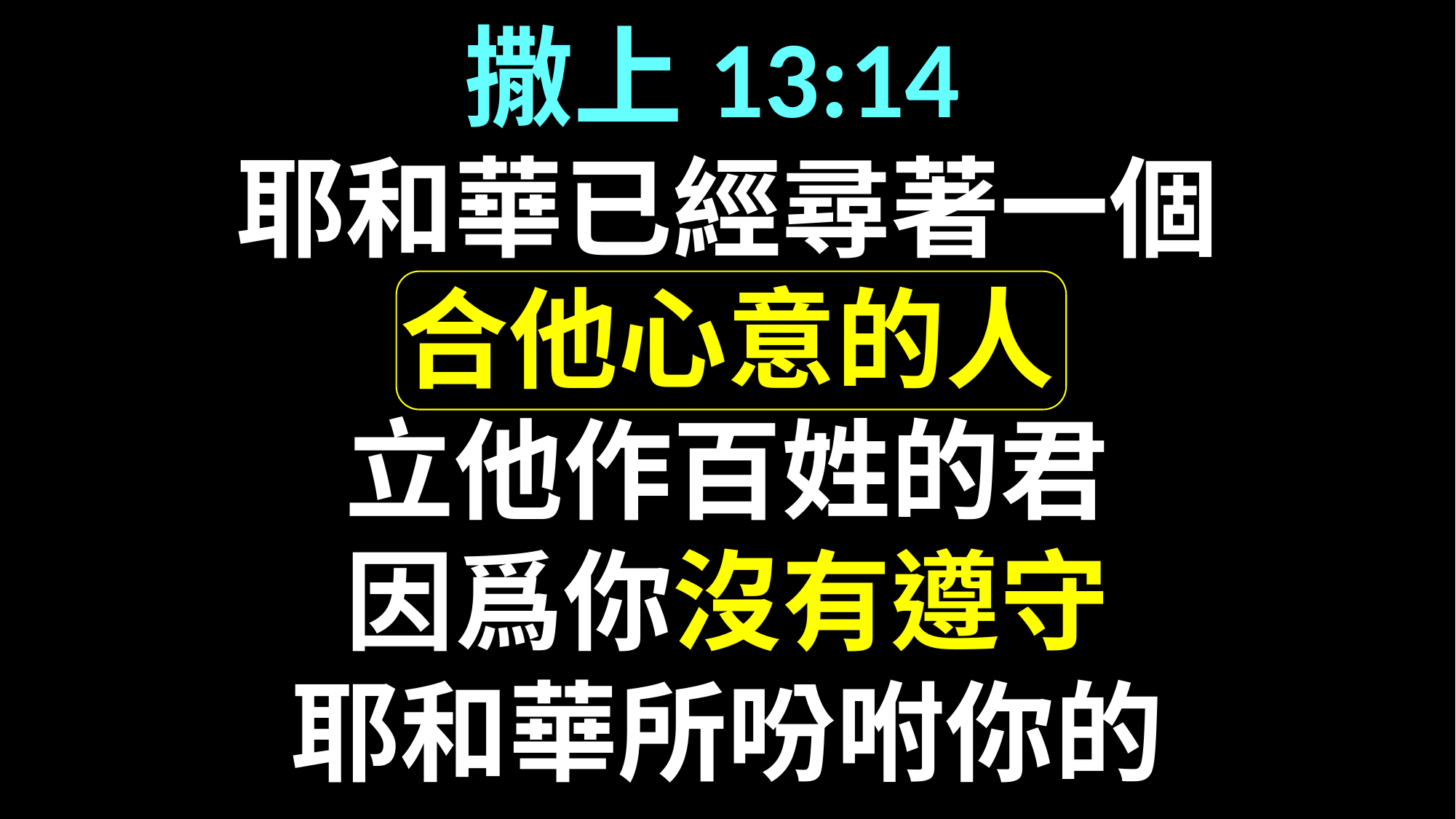

撒上13:14
耶和華已經尋著一個
合他心意的人
立他作百姓的君
因爲你沒有遵守
耶和華所吩咐你的